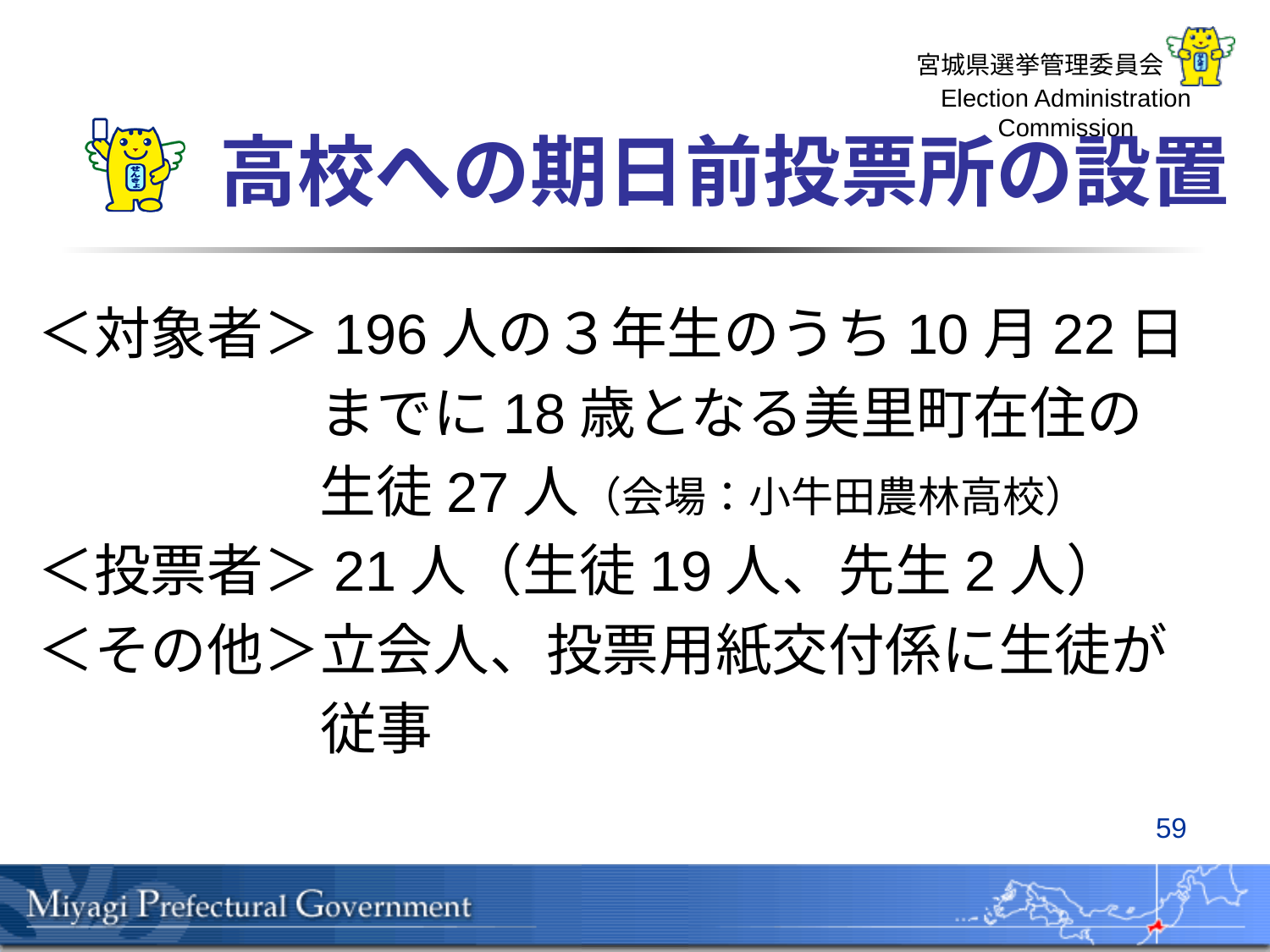

# 高校への期日前投票所の設置
＜対象者＞196人の３年生のうち10月22日
　　　　　までに18歳となる美里町在住の
　　　　　生徒27人（会場：小牛田農林高校）
＜投票者＞21人（生徒19人、先生2人）
＜その他＞立会人、投票用紙交付係に生徒が
　　　　　従事
59